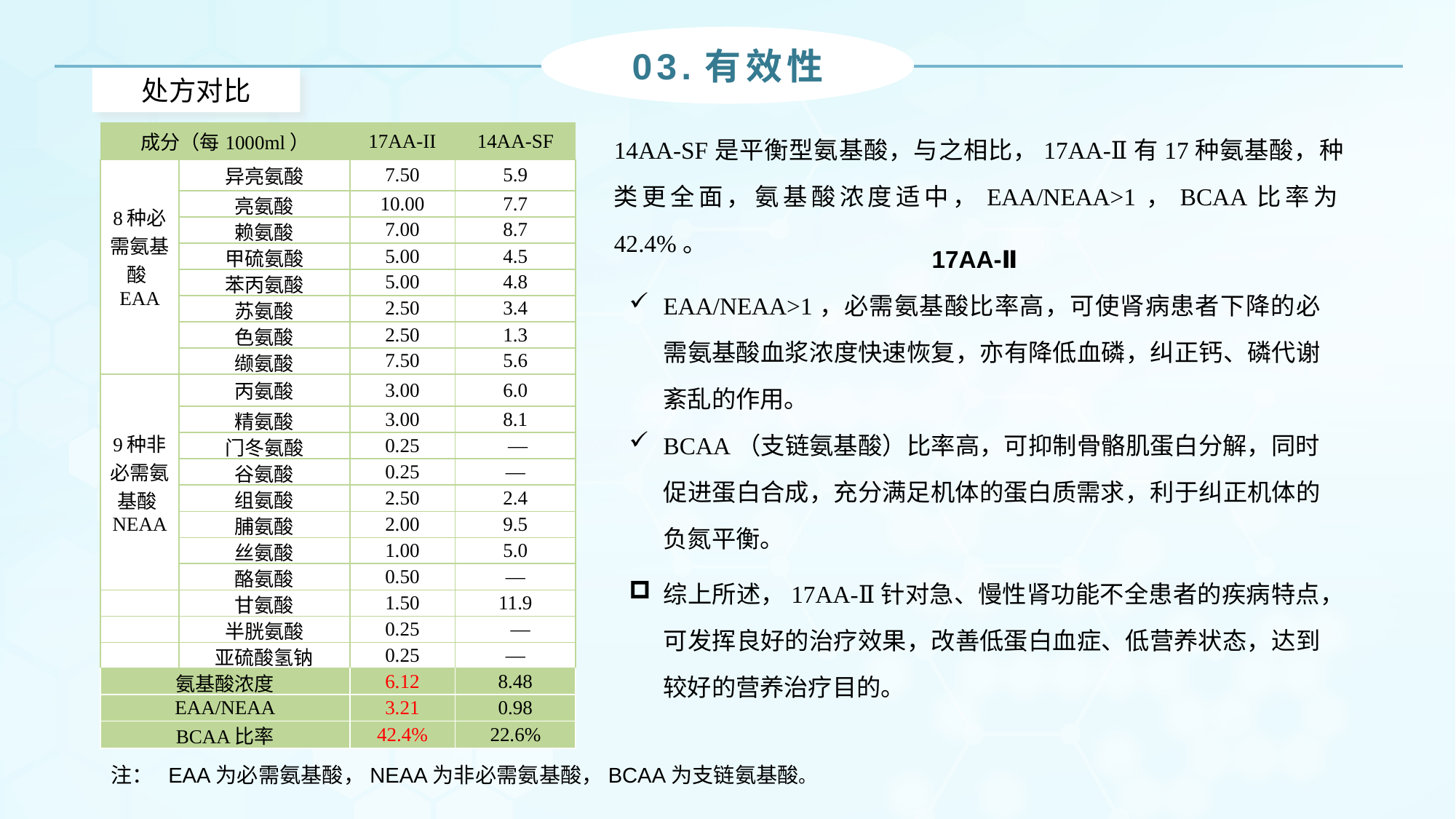

03.有效性
处方对比
14AA-SF是平衡型氨基酸，与之相比，17AA-Ⅱ有17种氨基酸，种类更全面，氨基酸浓度适中，EAA/NEAA>1，BCAA比率为42.4%。
| 成分（每1000ml） |  | 17AA-II | 14AA-SF |
| --- | --- | --- | --- |
| 8种必需氨基酸EAA | 异亮氨酸 | 7.50 | 5.9 |
|  | 亮氨酸 | 10.00 | 7.7 |
|  | 赖氨酸 | 7.00 | 8.7 |
|  | 甲硫氨酸 | 5.00 | 4.5 |
|  | 苯丙氨酸 | 5.00 | 4.8 |
|  | 苏氨酸 | 2.50 | 3.4 |
|  | 色氨酸 | 2.50 | 1.3 |
|  | 缬氨酸 | 7.50 | 5.6 |
| 9种非必需氨基酸NEAA | 丙氨酸 | 3.00 | 6.0 |
|  | 精氨酸 | 3.00 | 8.1 |
|  | 门冬氨酸 | 0.25 | — |
|  | 谷氨酸 | 0.25 | — |
|  | 组氨酸 | 2.50 | 2.4 |
|  | 脯氨酸 | 2.00 | 9.5 |
|  | 丝氨酸 | 1.00 | 5.0 |
|  | 酪氨酸 | 0.50 | — |
|  | 甘氨酸 | 1.50 | 11.9 |
|  | 半胱氨酸 | 0.25 | — |
|  | 亚硫酸氢钠 | 0.25 | — |
| 氨基酸浓度 |  | 6.12 | 8.48 |
| EAA/NEAA |  | 3.21 | 0.98 |
| BCAA比率 |  | 42.4% | 22.6% |
17AA-Ⅱ
EAA/NEAA>1，必需氨基酸比率高，可使肾病患者下降的必需氨基酸血浆浓度快速恢复，亦有降低血磷，纠正钙、磷代谢紊乱的作用。
BCAA（支链氨基酸）比率高，可抑制骨骼肌蛋白分解，同时促进蛋白合成，充分满足机体的蛋白质需求，利于纠正机体的负氮平衡。
综上所述，17AA-Ⅱ针对急、慢性肾功能不全患者的疾病特点，可发挥良好的治疗效果，改善低蛋白血症、低营养状态，达到较好的营养治疗目的。
注：  EAA为必需氨基酸，NEAA为非必需氨基酸，BCAA为支链氨基酸。